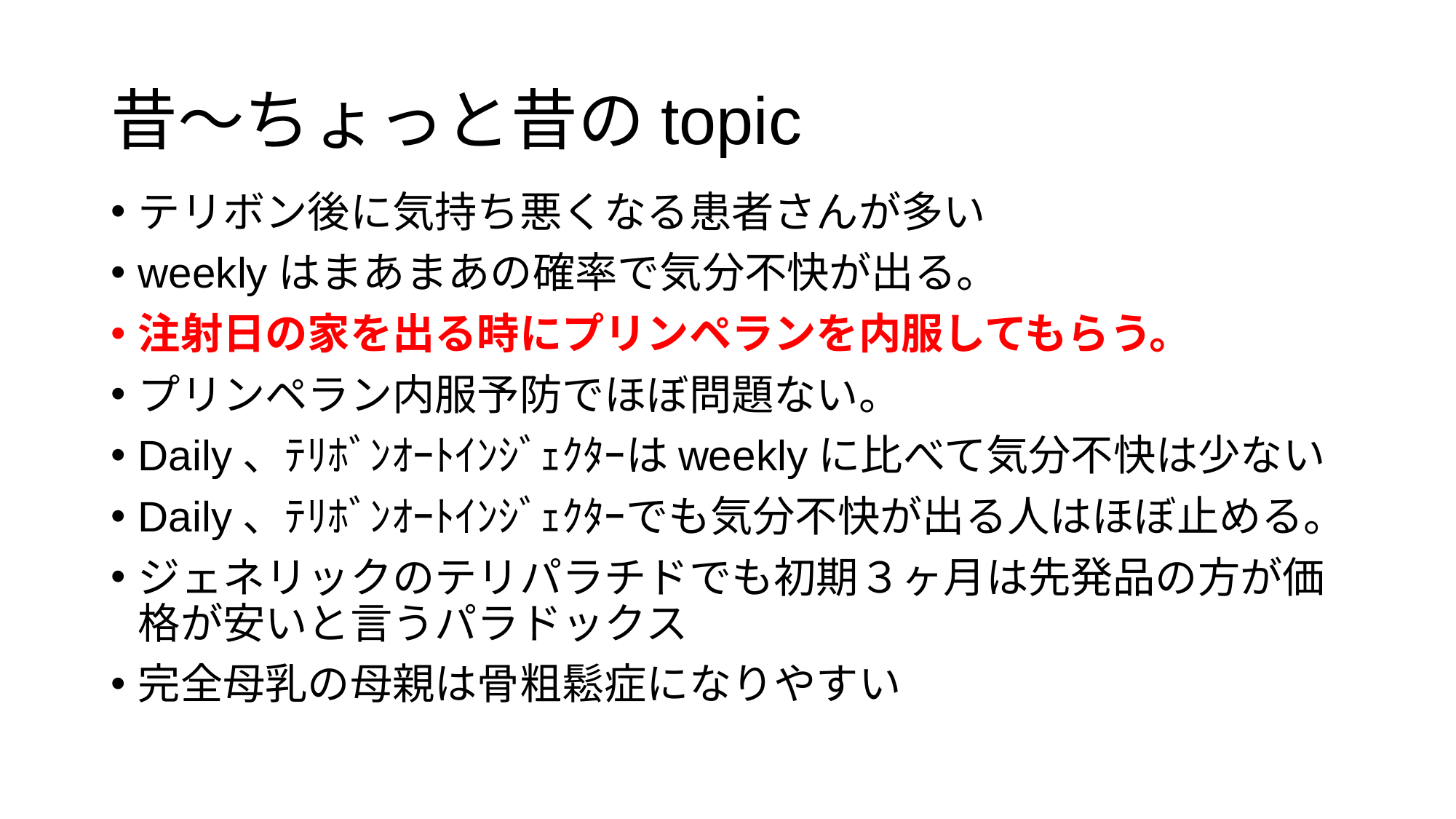

# 昔～ちょっと昔のtopic
テリボン後に気持ち悪くなる患者さんが多い
weeklyはまあまあの確率で気分不快が出る。
注射日の家を出る時にプリンペランを内服してもらう。
プリンペラン内服予防でほぼ問題ない。
Daily、ﾃﾘﾎﾞﾝｵｰﾄｲﾝｼﾞｪｸﾀｰはweeklyに比べて気分不快は少ない
Daily、ﾃﾘﾎﾞﾝｵｰﾄｲﾝｼﾞｪｸﾀｰでも気分不快が出る人はほぼ止める。
ジェネリックのテリパラチドでも初期３ヶ月は先発品の方が価格が安いと言うパラドックス
完全母乳の母親は骨粗鬆症になりやすい